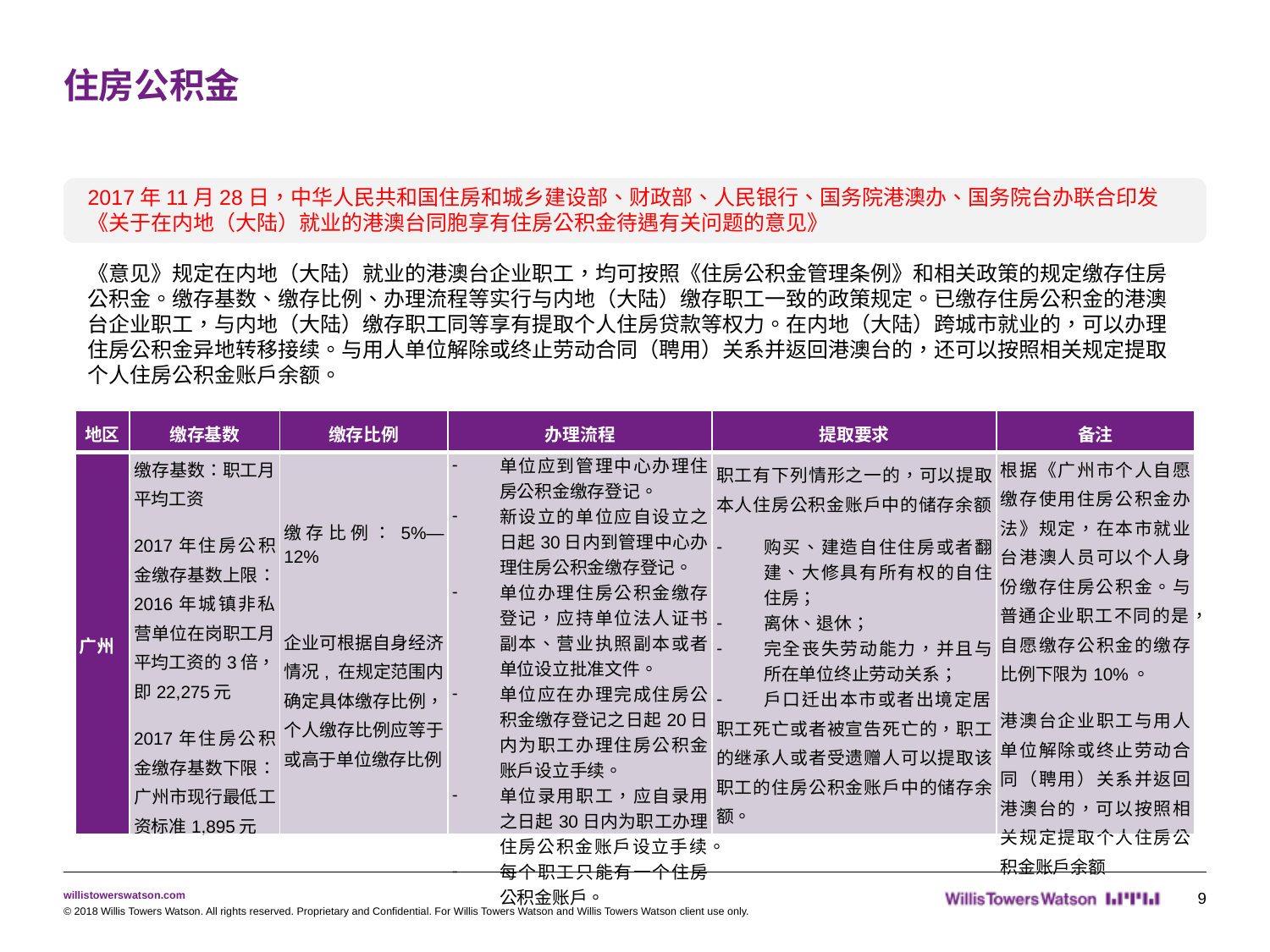

# 住房公积金

2017年11月28日，中华人民共和国住房和城乡建设部、财政部、人民银行、国务院港澳办、国务院台办联合印发《关于在内地（大陆）就业的港澳台同胞享有住房公积金待遇有关问题的意见》

《意见》规定在内地（大陆）就业的港澳台企业职工，均可按照《住房公积金管理条例》和相关政策的规定缴存住房公积金。缴存基数、缴存比例、办理流程等实行与内地（大陆）缴存职工一致的政策规定。已缴存住房公积金的港澳台企业职工，与内地（大陆）缴存职工同等享有提取个人住房贷款等权力。在内地（大陆）跨城市就业的，可以办理住房公积金异地转移接续。与用人单位解除或终止劳动合同（聘用）关系并返回港澳台的，还可以按照相关规定提取个人住房公积金账户余额。

| 地区 | 缴存基数 | 缴存比例 | 办理流程 | 提取要求 | 备注 |
| --- | --- | --- | --- | --- | --- |
| 广州 | 缴存基数：职工月平均工资 2017年住房公积金缴存基数上限： 2016年城镇非私营单位在岗职工月平均工资的3倍，即22,275元 2017年住房公积金缴存基数下限：广州市现行最低工资标准1,895元 | 缴存比例：5%—12%   企业可根据自身经济情况, 在规定范围内确定具体缴存比例，个人缴存比例应等于或高于单位缴存比例 | 单位应到管理中心办理住房公积金缴存登记。 新设立的单位应自设立之日起30日内到管理中心办理住房公积金缴存登记。 单位办理住房公积金缴存登记，应持单位法人证书副本、营业执照副本或者单位设立批准文件。 单位应在办理完成住房公积金缴存登记之日起20日内为职工办理住房公积金账户设立手续。 单位录用职工，应自录用之日起30日内为职工办理住房公积金账户设立手续。 每个职工只能有一个住房公积金账户。 | 职工有下列情形之一的，可以提取本人住房公积金账户中的储存余额： 购买、建造自住住房或者翻建、大修具有所有权的自住住房； 离休、退休； 完全丧失劳动能力，并且与所在单位终止劳动关系； 户口迁出本市或者出境定居。 职工死亡或者被宣告死亡的，职工的继承人或者受遗赠人可以提取该职工的住房公积金账户中的储存余额。 | 根据《广州市个人自愿缴存使用住房公积金办法》规定，在本市就业台港澳人员可以个人身份缴存住房公积金。与普通企业职工不同的是，自愿缴存公积金的缴存比例下限为10%。 港澳台企业职工与用人单位解除或终止劳动合同（聘用）关系并返回港澳台的，可以按照相关规定提取个人住房公积金账户余额 |
9
© 2018 Willis Towers Watson. All rights reserved. Proprietary and Confidential. For Willis Towers Watson and Willis Towers Watson client use only.